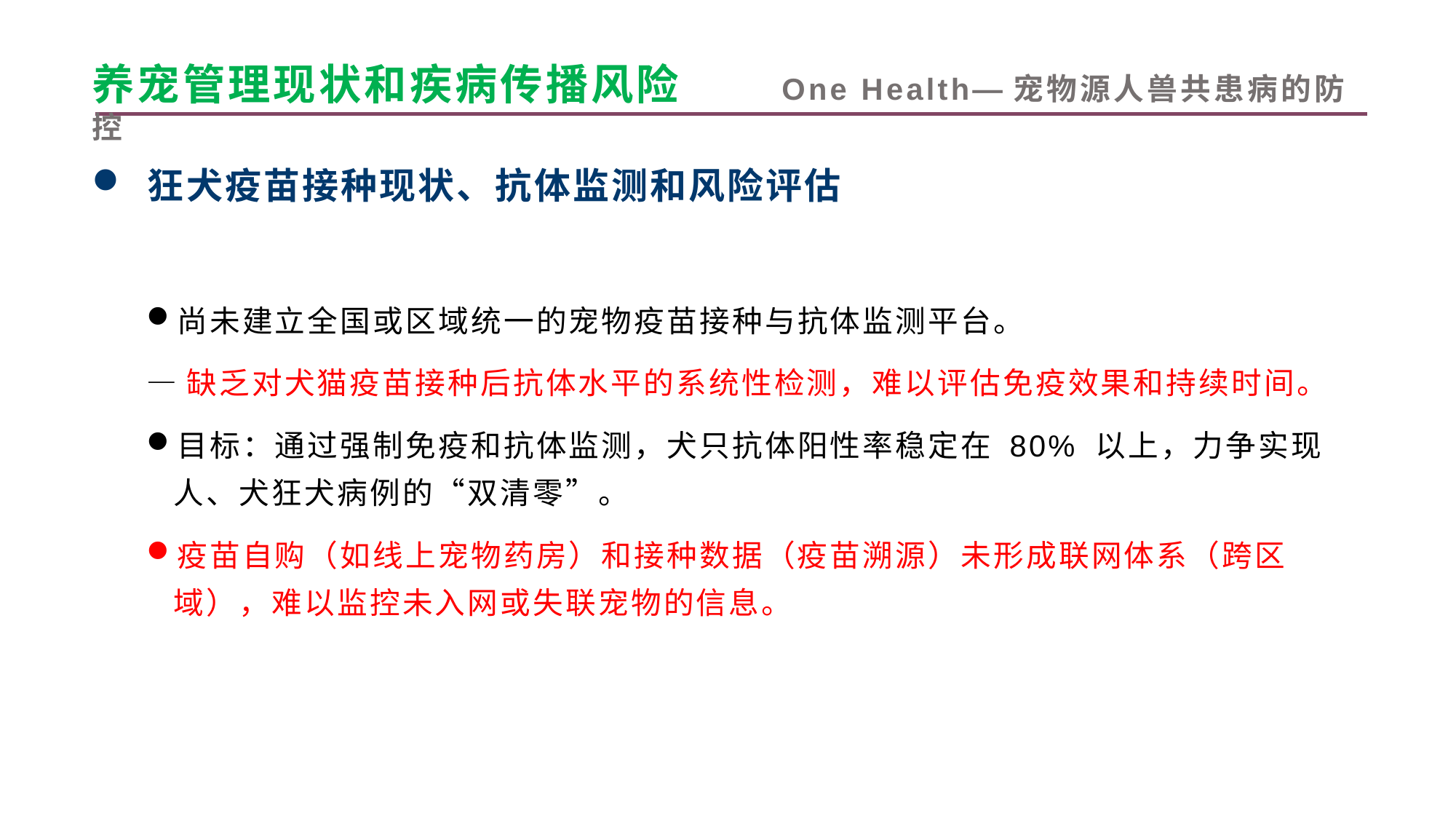

# 养宠管理现状和疾病传播风险       One Health—宠物源人兽共患病的防控

 狂犬疫苗接种现状、抗体监测和风险评估

尚未建立全国或区域统一的宠物疫苗接种与抗体监测平台。
—缺乏对犬猫疫苗接种后抗体水平的系统性检测，难以评估免疫效果和持续时间。
目标：通过强制免疫和抗体监测，犬只抗体阳性率稳定在 80% 以上，力争实现人、犬狂犬病例的“双清零”。
疫苗自购（如线上宠物药房）和接种数据（疫苗溯源）未形成联网体系（跨区域），难以监控未入网或失联宠物的信息。

22